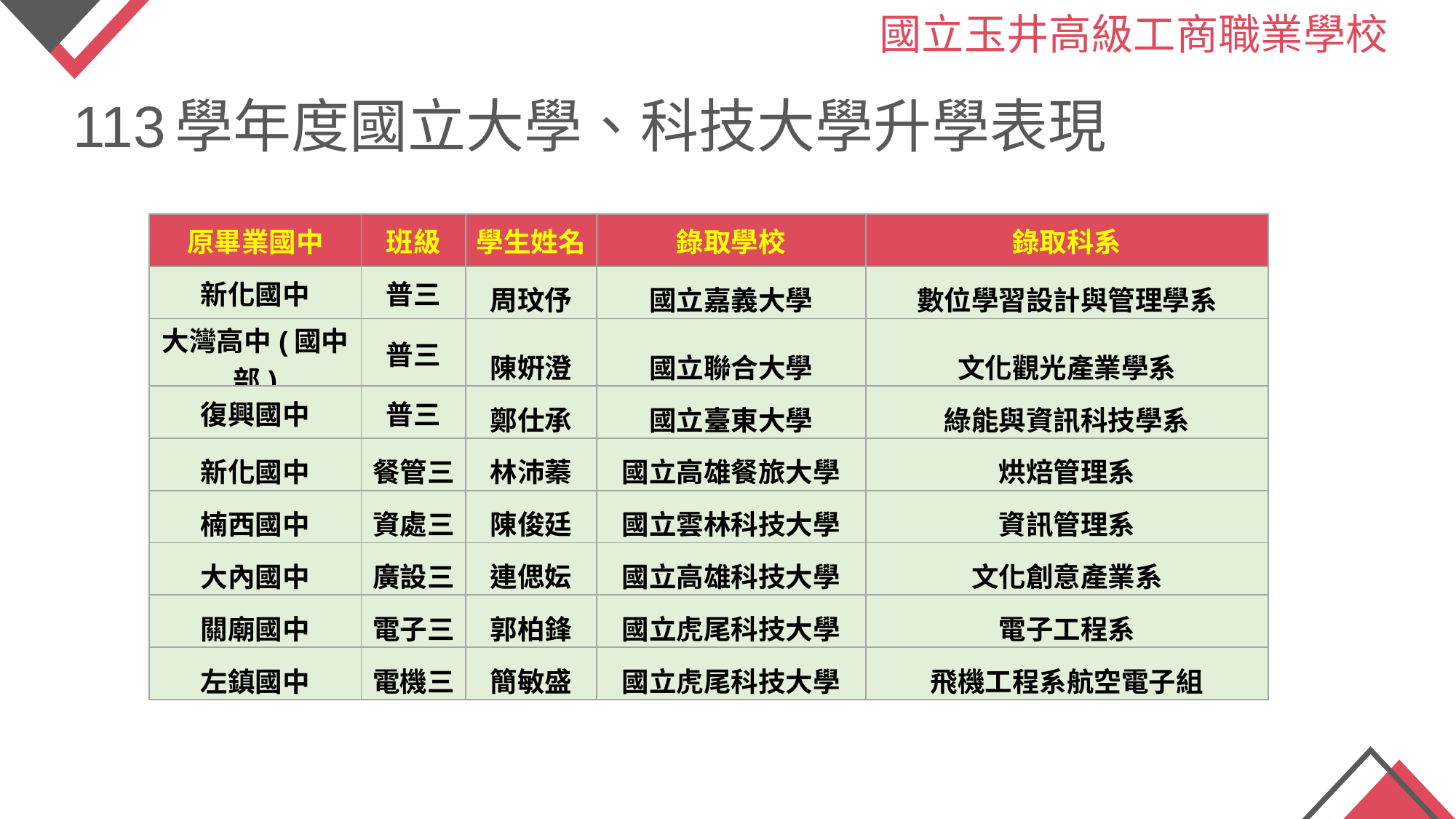

國立玉井高級工商職業學校
113學年度國立大學、科技大學升學表現
| 原畢業國中 | 班級 | 學生姓名 | 錄取學校 | 錄取科系 |
| --- | --- | --- | --- | --- |
| 新化國中 | 普三 | 周玟伃 | 國立嘉義大學 | 數位學習設計與管理學系 |
| 大灣高中(國中部) | 普三 | 陳姸澄 | 國立聯合大學 | 文化觀光產業學系 |
| 復興國中 | 普三 | 鄭仕承 | 國立臺東大學 | 綠能與資訊科技學系 |
| 新化國中 | 餐管三 | 林沛蓁 | 國立高雄餐旅大學 | 烘焙管理系 |
| 楠西國中 | 資處三 | 陳俊廷 | 國立雲林科技大學 | 資訊管理系 |
| 大內國中 | 廣設三 | 連偲妘 | 國立高雄科技大學 | 文化創意產業系 |
| 關廟國中 | 電子三 | 郭柏鋒 | 國立虎尾科技大學 | 電子工程系 |
| 左鎮國中 | 電機三 | 簡敏盛 | 國立虎尾科技大學 | 飛機工程系航空電子組 |